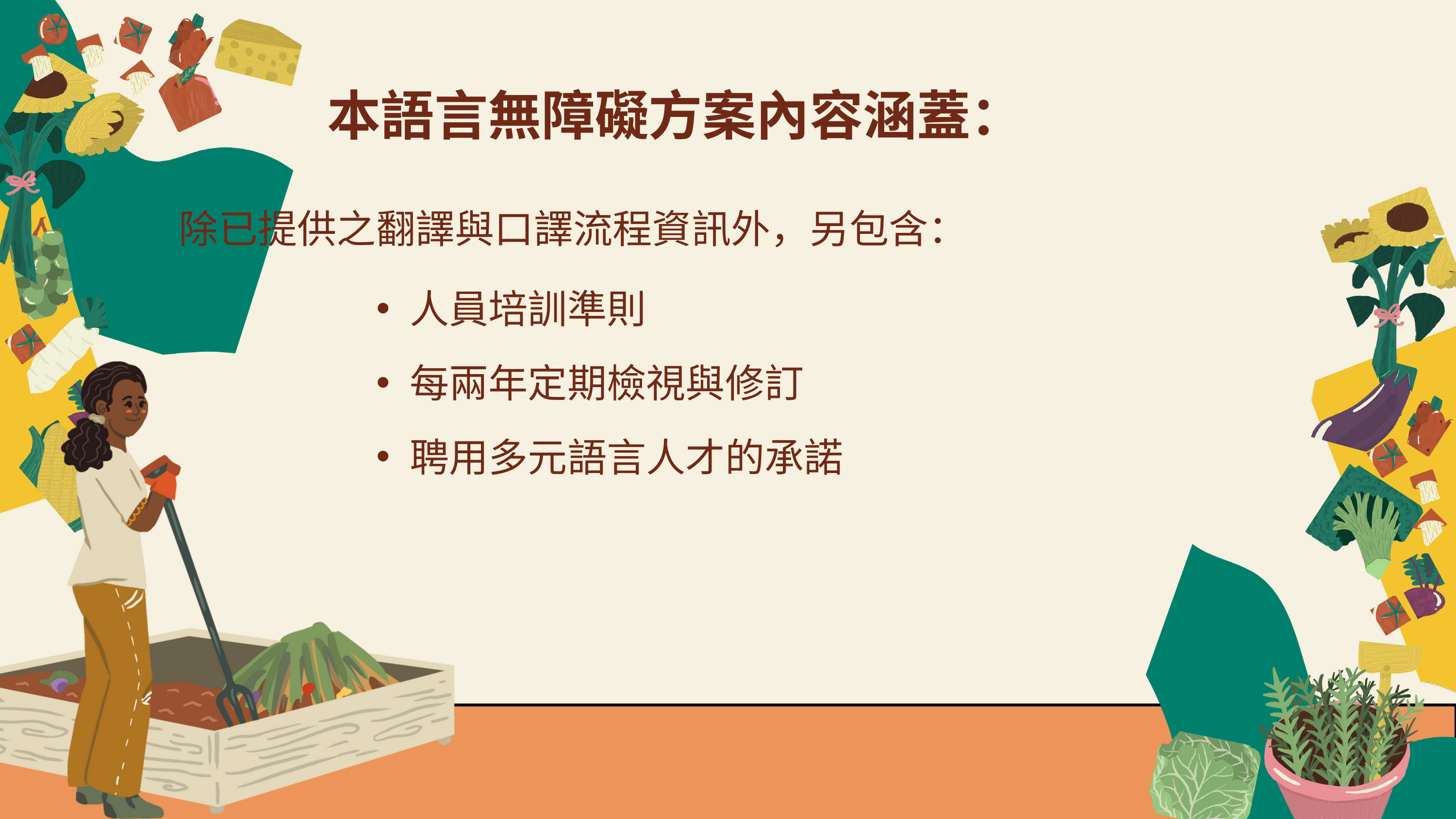

本語言無障礙方案內容涵蓋：

除已提供之翻譯與口譯流程資訊外，另包含：
人員培訓準則
每兩年定期檢視與修訂
聘用多元語言人才的承諾